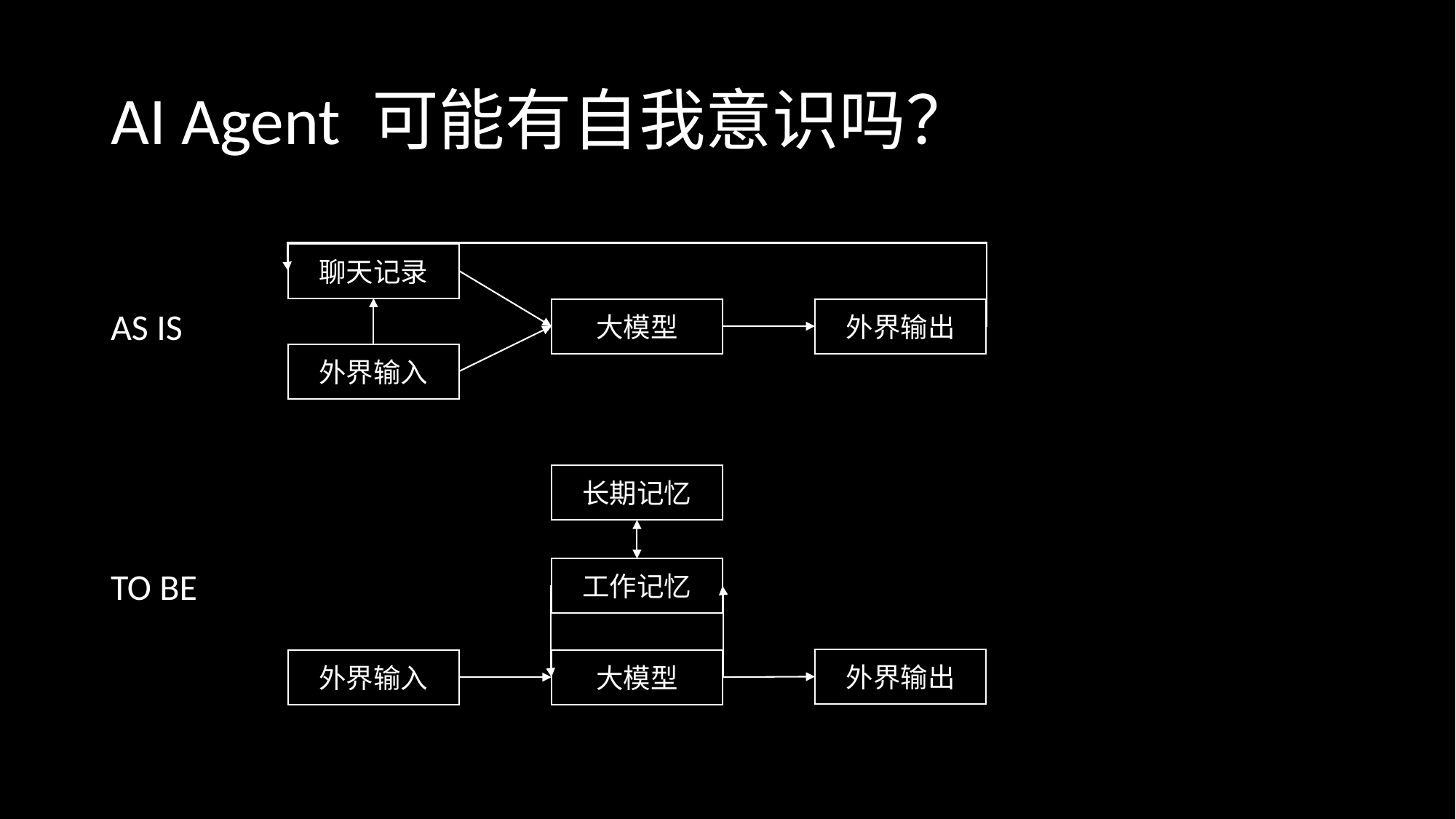

# AI Agent 可能有自我意识吗？
聊天记录
AS IS
大模型
外界输出
外界输入
长期记忆
TO BE
工作记忆
外界输出
外界输入
大模型